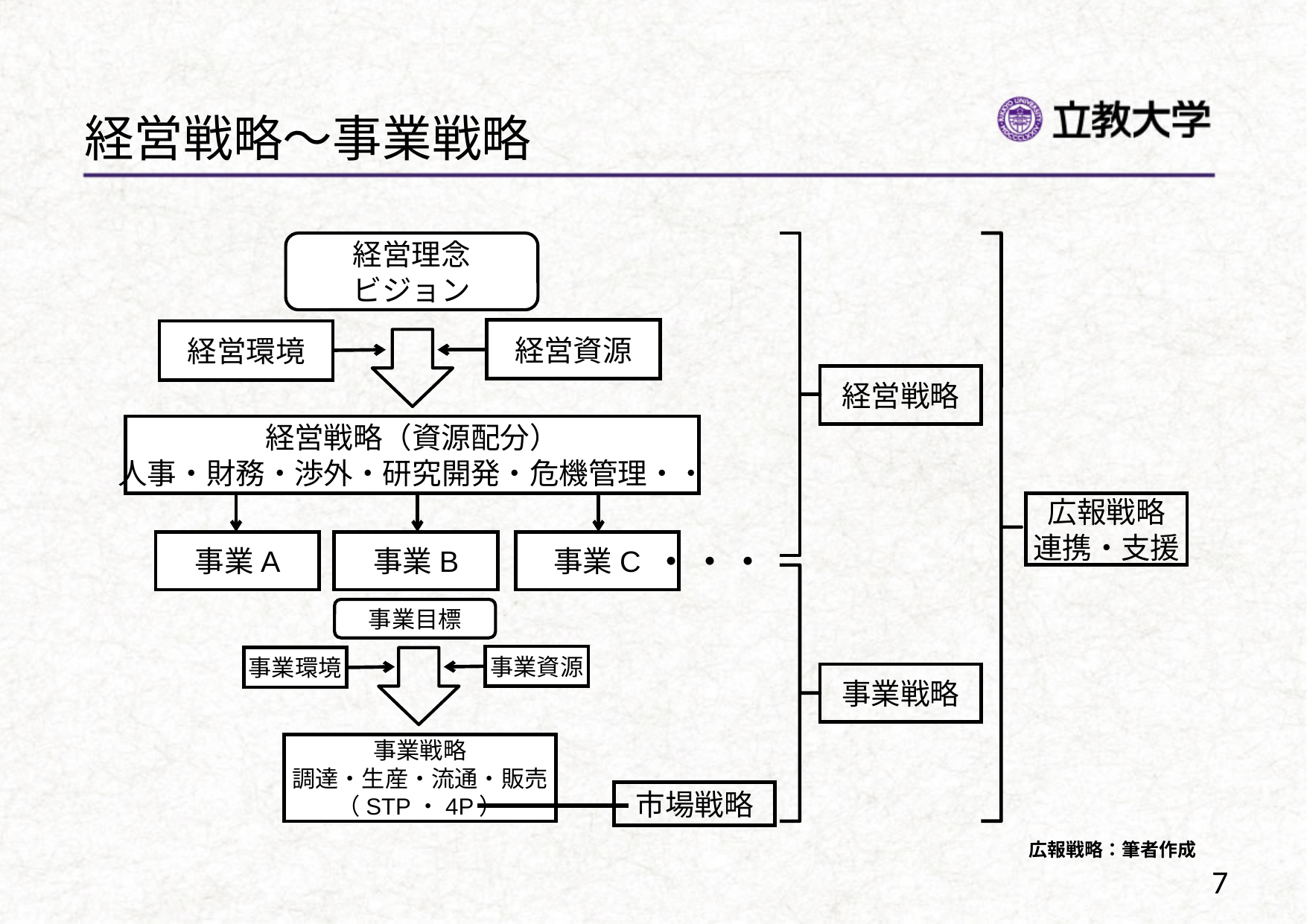

経営戦略～事業戦略
経営理念
ビジョン

経営資源
経営環境

経営戦略
経営戦略（資源配分）
人事・財務・渉外・研究開発・危機管理・・
事業A
事業B
事業C
・・・

事業目標
事業資源
事業環境

事業戦略
事業戦略
調達・生産・流通・販売
（STP・4P）
市場戦略

広報戦略
連携・支援
広報戦略：筆者作成
7